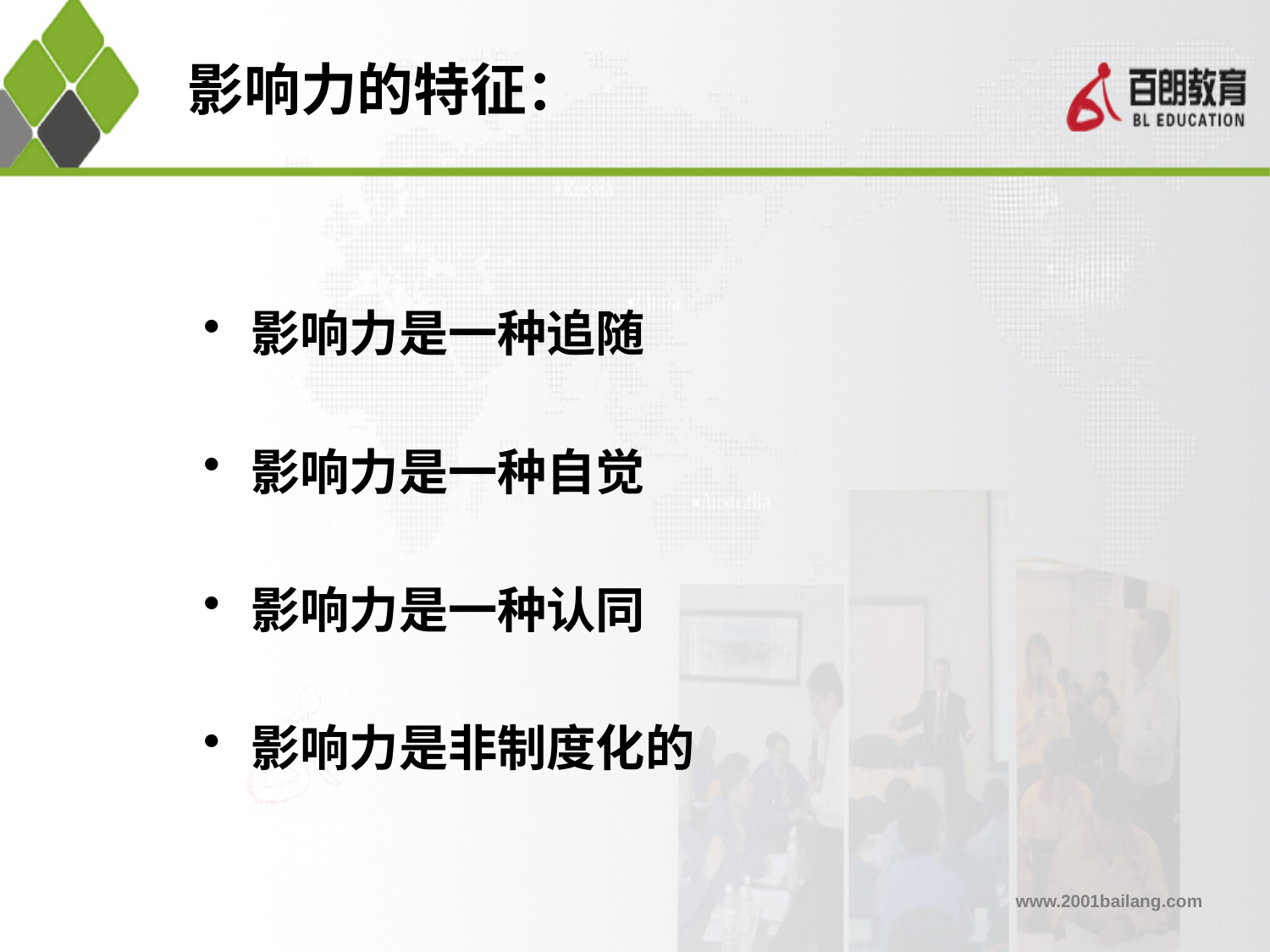

# 影响力的特征：
影响力是一种追随

影响力是一种自觉

影响力是一种认同

影响力是非制度化的